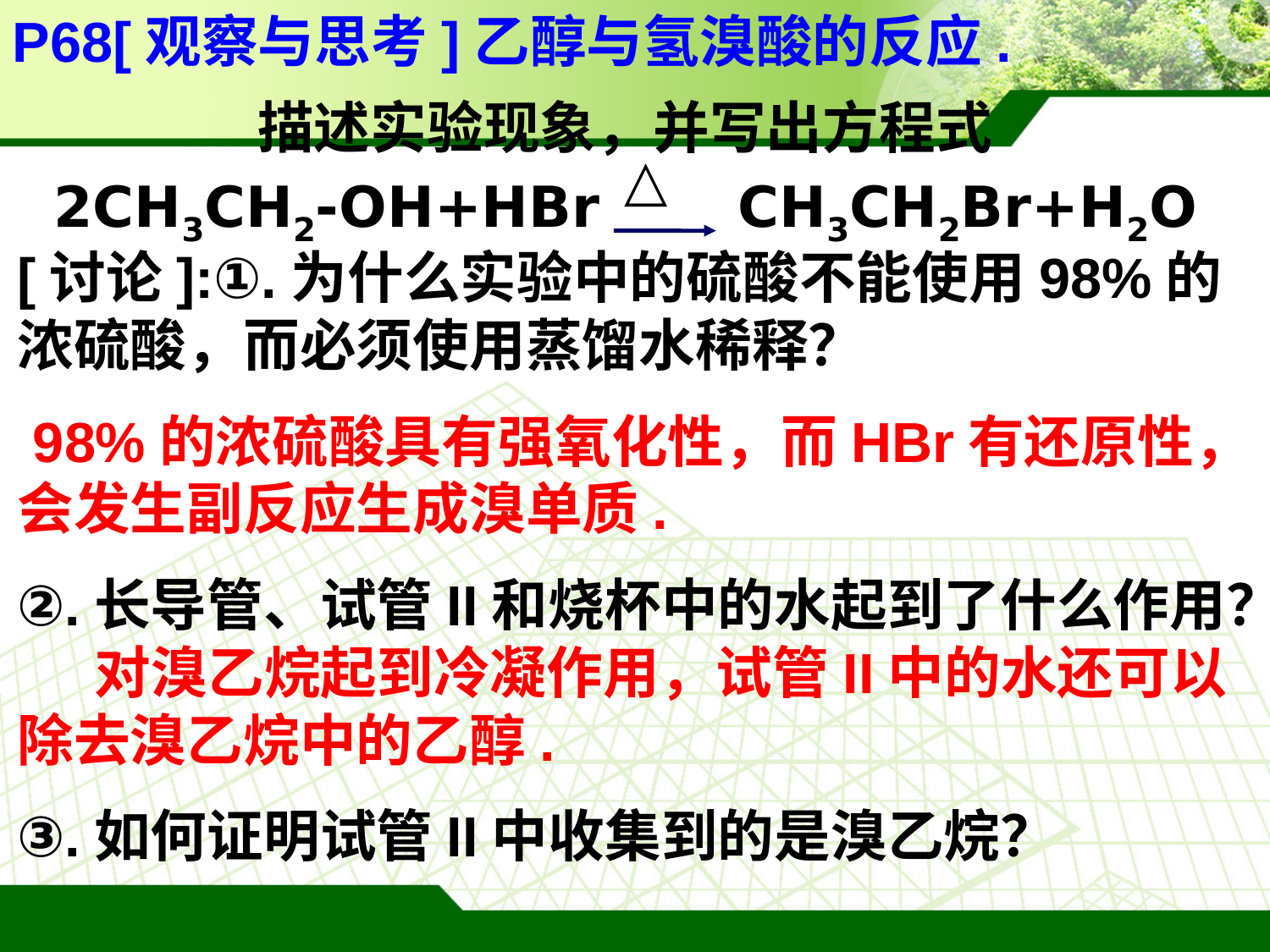

P68[观察与思考]乙醇与氢溴酸的反应.
描述实验现象，并写出方程式
△
2CH3CH2-OH+HBr       CH3CH2Br+H2O

[讨论]:①.为什么实验中的硫酸不能使用98%的浓硫酸，而必须使用蒸馏水稀释？
 98%的浓硫酸具有强氧化性，而HBr有还原性，会发生副反应生成溴单质.
②.长导管、试管II和烧杯中的水起到了什么作用？      对溴乙烷起到冷凝作用，试管II中的水还可以除去溴乙烷中的乙醇.
③.如何证明试管II中收集到的是溴乙烷？